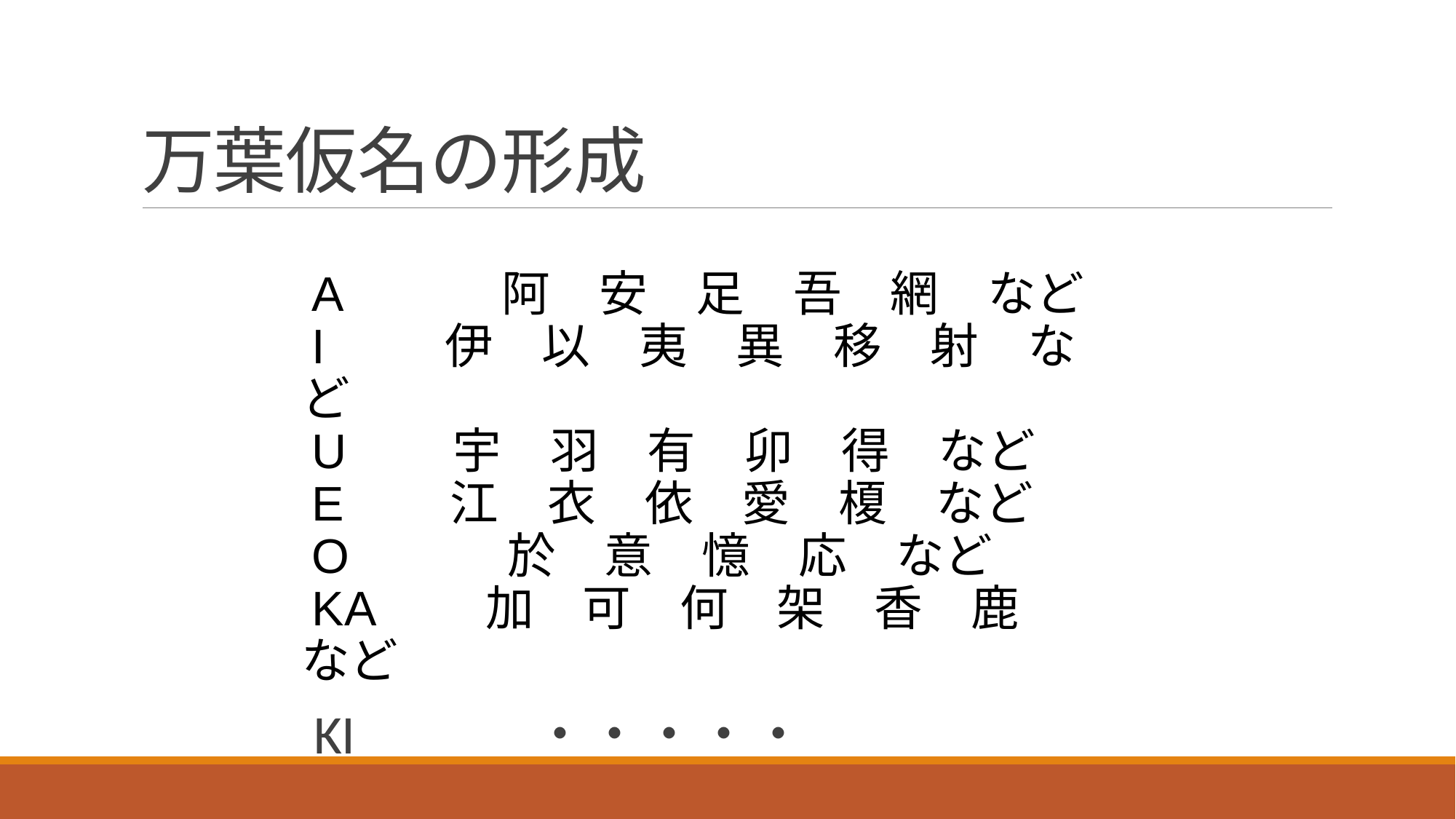

# 万葉仮名の形成
A　　　阿　安　足　吾　網　など
I        伊　以　夷　異　移　射　など
U       宇　羽　有　卯　得　など
E       江　衣　依　愛　榎　など
O　　　於　意　憶　応　など
KA　　加　可　何　架　香　鹿　など
KI　　　・・・・・